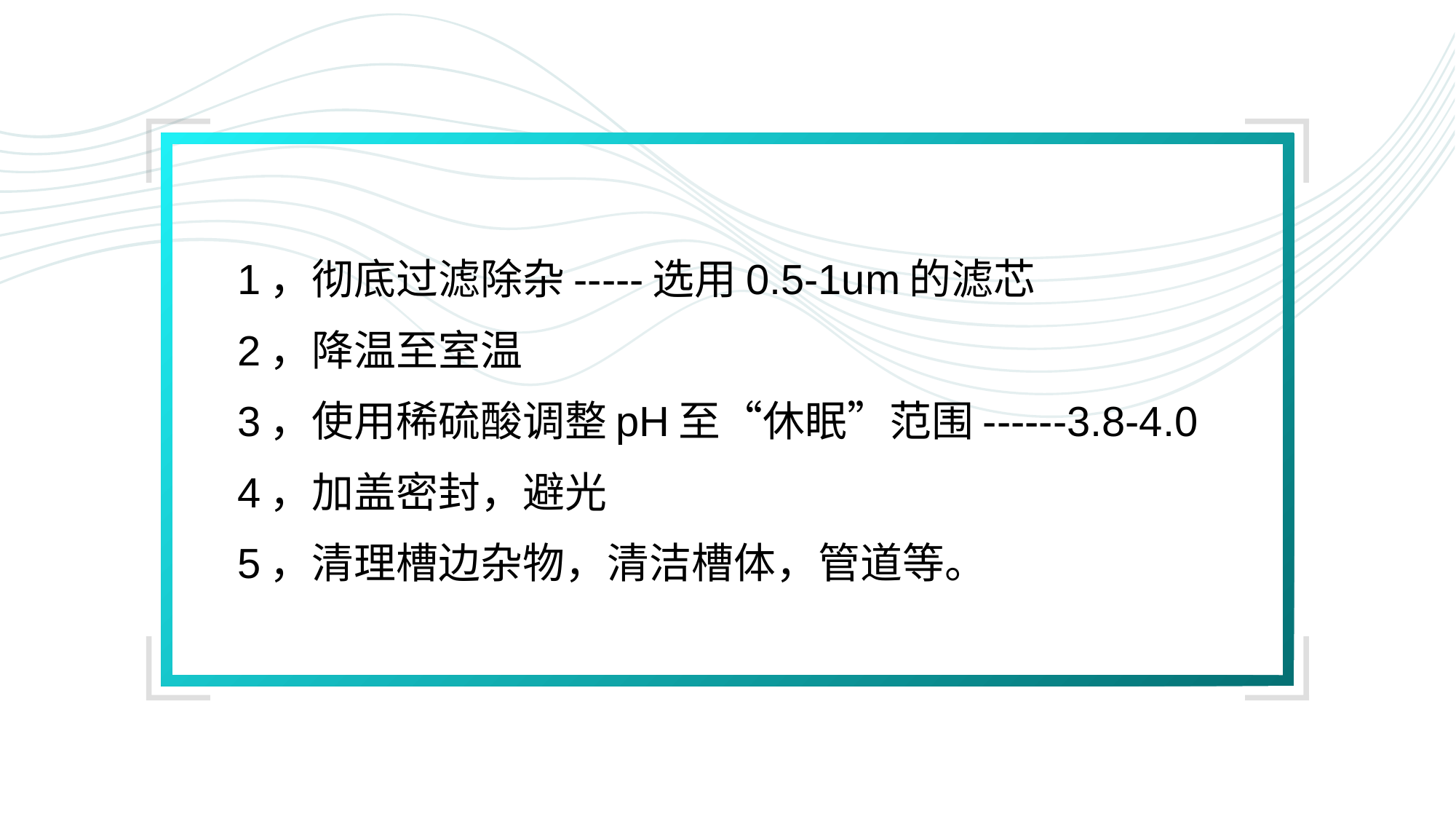

1，彻底过滤除杂-----选用0.5-1um的滤芯
2，降温至室温
3，使用稀硫酸调整pH至“休眠”范围------3.8-4.0
4，加盖密封，避光
5，清理槽边杂物，清洁槽体，管道等。